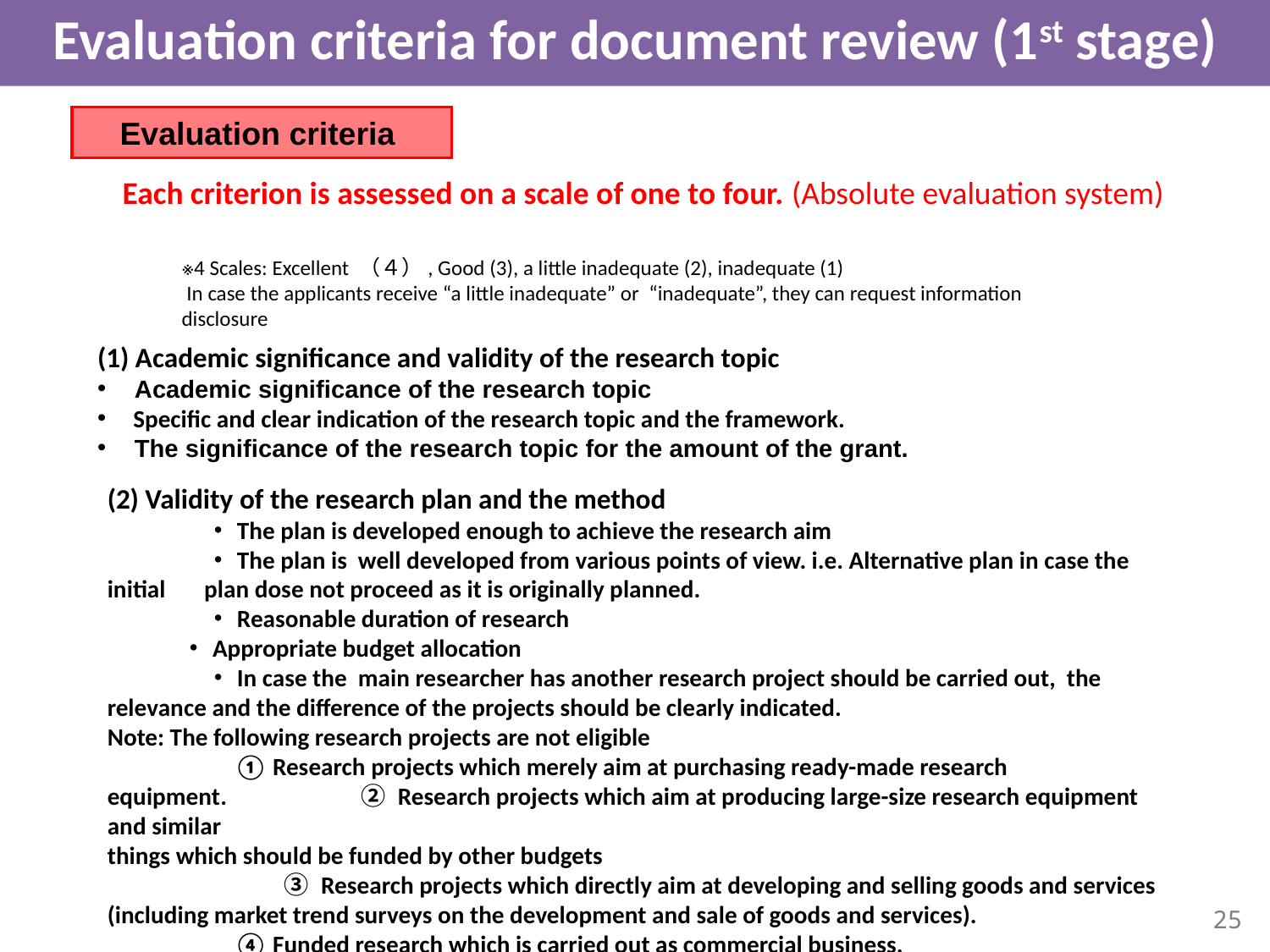

Evaluation criteria for document review (1st stage)

Evaluation criteria
Each criterion is assessed on a scale of one to four. (Absolute evaluation system)
※4 Scales: Excellent （４）, Good (3), a little inadequate (2), inadequate (1)
 In case the applicants receive “a little inadequate” or  “inadequate”, they can request information disclosure
(1) Academic significance and validity of the research topic
 Academic significance of the research topic
 Specific and clear indication of the research topic and the framework.
 The significance of the research topic for the amount of the grant.
(2) Validity of the research plan and the method
　　　　・The plan is developed enough to achieve the research aim
　　　　・The plan is  well developed from various points of view. i.e. Alternative plan in case the initial       plan dose not proceed as it is originally planned.
　　　　・Reasonable duration of research
            ・Appropriate budget allocation
　　　　・In case the  main researcher has another research project should be carried out,  the relevance and the difference of the projects should be clearly indicated.
Note: The following research projects are not eligible
	① Research projects which merely aim at purchasing ready-made research equipment.　　　　　	② Research projects which aim at producing large-size research equipment and similar
things which should be funded by other budgets
　　　　　　     ③ Research projects which directly aim at developing and selling goods and services
(including market trend surveys on the development and sale of goods and services).
	④ Funded research which is carried out as commercial business.
25